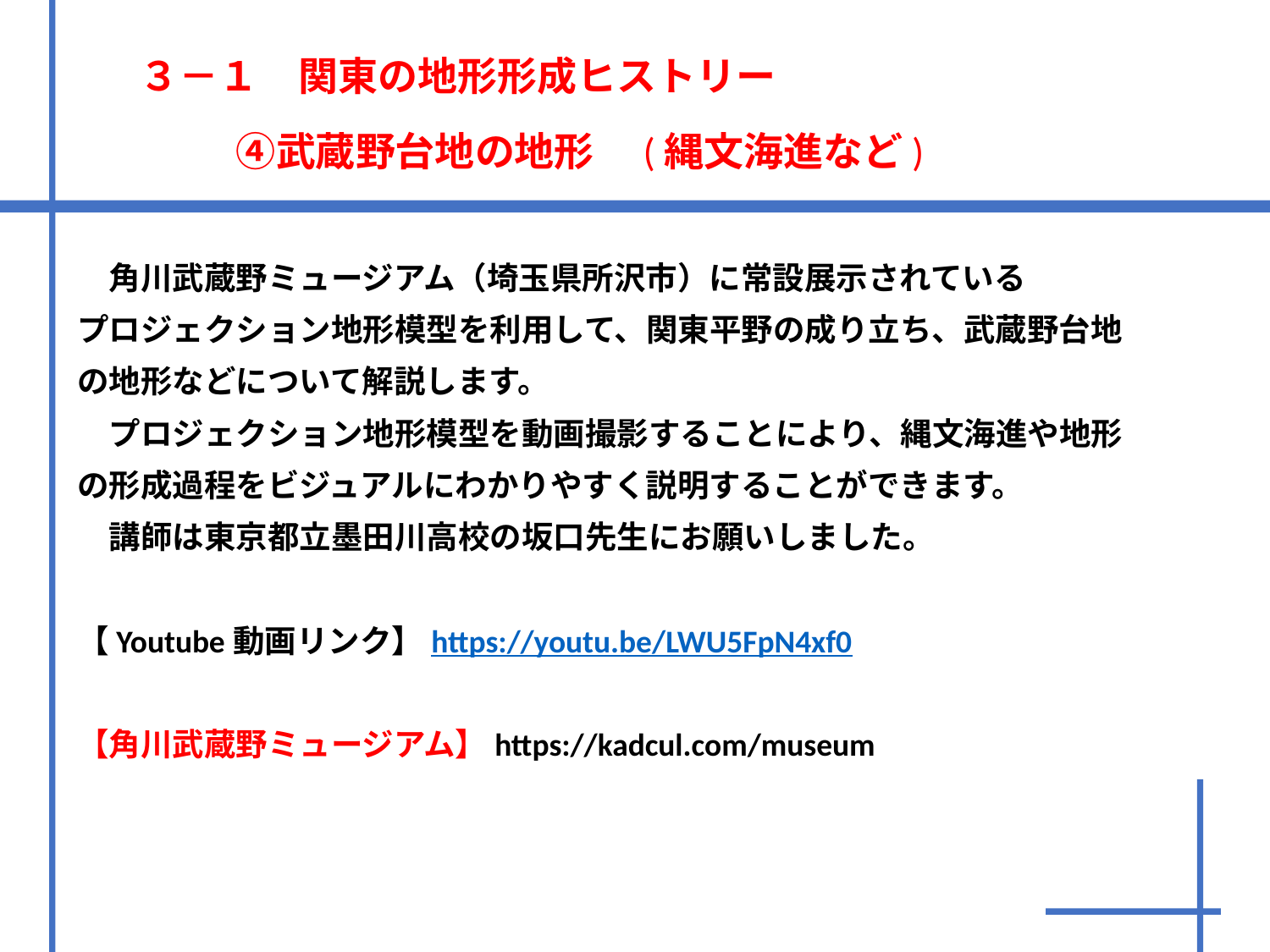

# ３－１　関東の地形形成ヒストリー 　　　　④武蔵野台地の地形　(縄文海進など)
　角川武蔵野ミュージアム（埼玉県所沢市）に常設展示されている
プロジェクション地形模型を利用して、関東平野の成り立ち、武蔵野台地
の地形などについて解説します。
　プロジェクション地形模型を動画撮影することにより、縄文海進や地形
の形成過程をビジュアルにわかりやすく説明することができます。
　講師は東京都立墨田川高校の坂口先生にお願いしました。

【Youtube動画リンク】https://youtu.be/LWU5FpN4xf0

【角川武蔵野ミュージアム】https://kadcul.com/museum